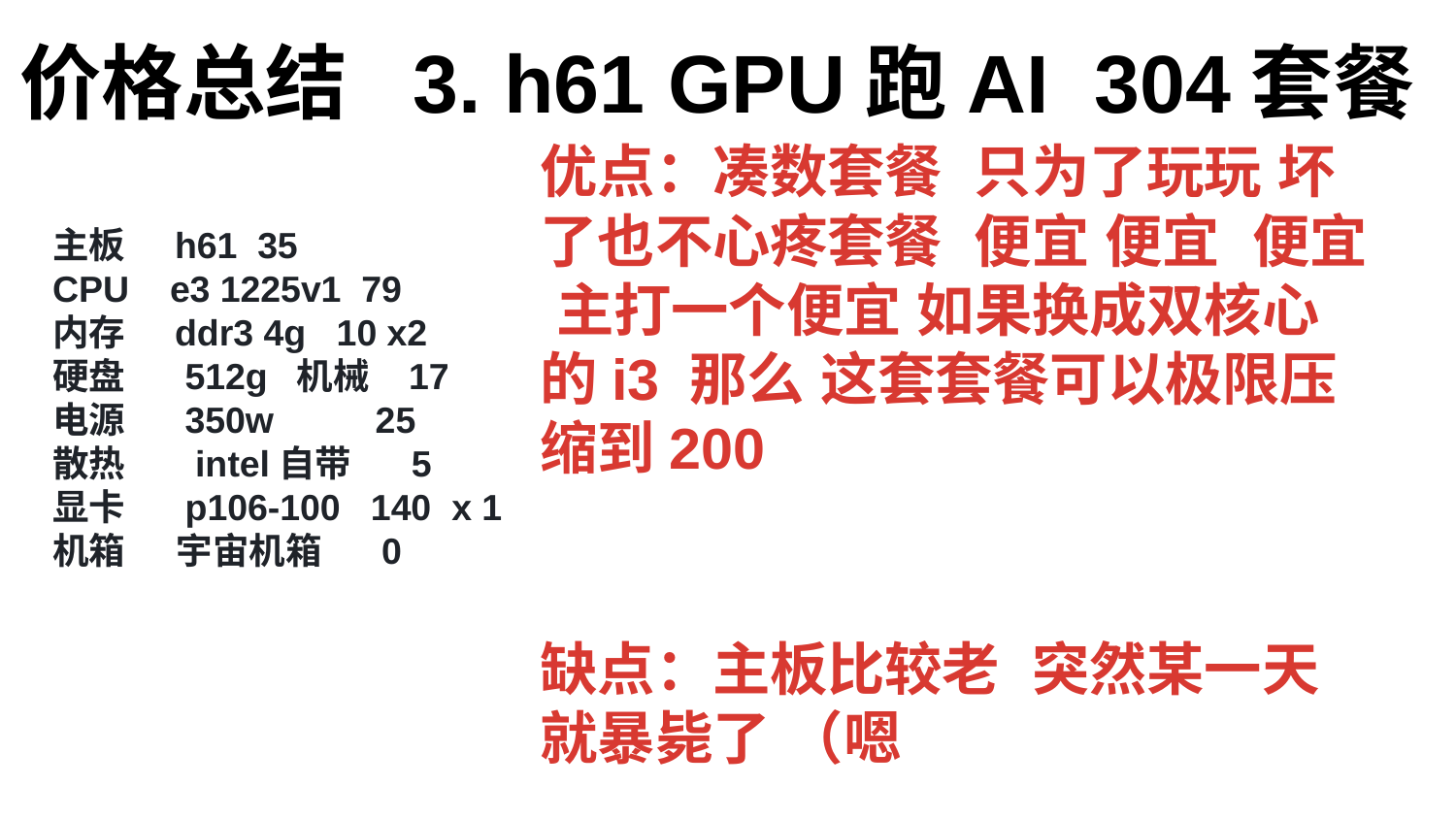

价格总结  3. h61 GPU跑AI  304套餐
主板    h61  35
CPU    e3 1225v1  79
内存    ddr3 4g   10 x2
硬盘     512g  机械   17
电源     350w          25
散热      intel自带     5
显卡     p106-100   140  x 1
机箱     宇宙机箱     0
优点：凑数套餐  只为了玩玩 坏了也不心疼套餐  便宜 便宜  便宜  主打一个便宜 如果换成双核心 的i3 那么 这套套餐可以极限压缩到200
缺点：主板比较老  突然某一天就暴毙了 （嗯